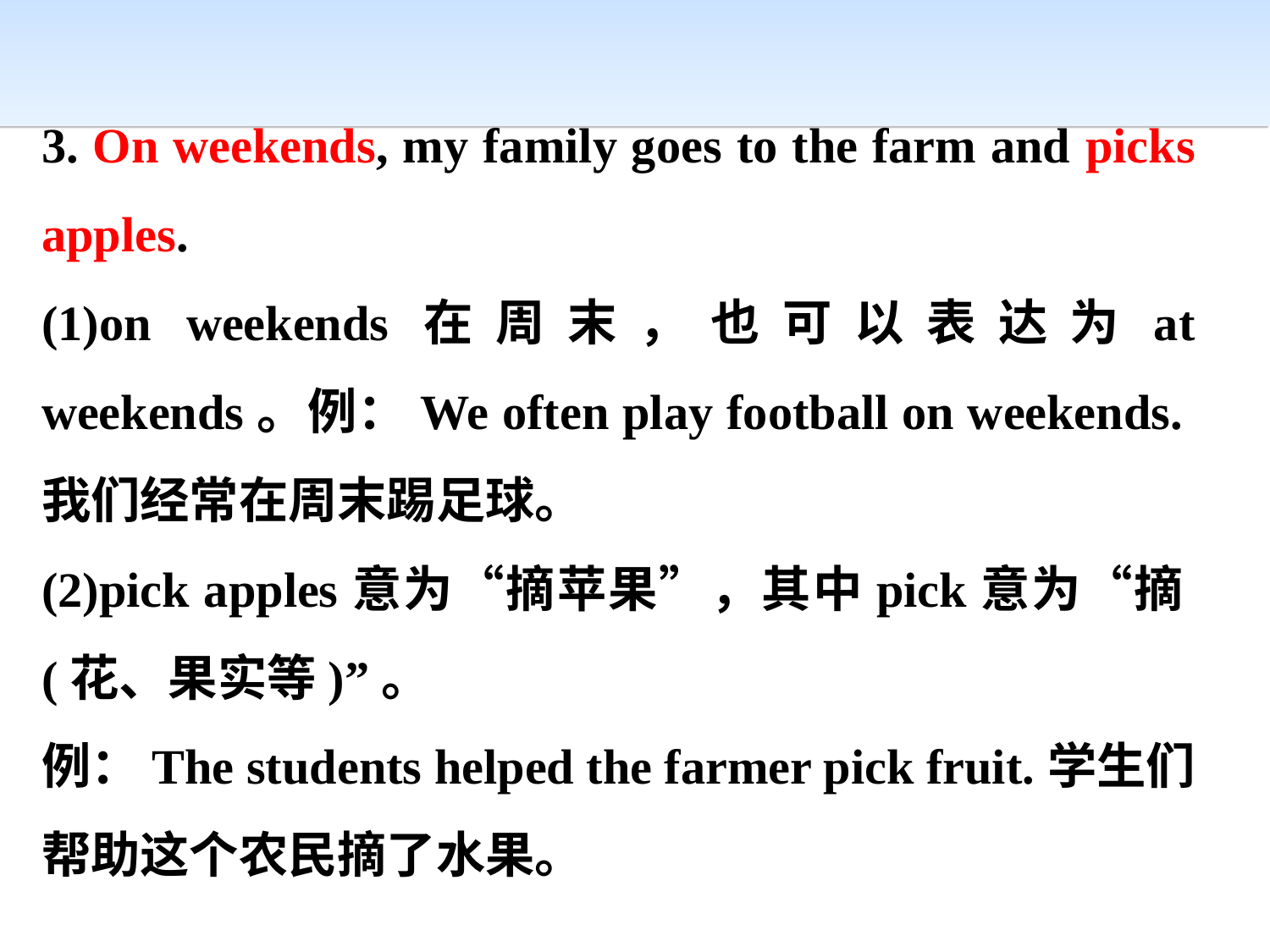

3. On weekends, my family goes to the farm and picks apples.
(1)on weekends在周末，也可以表达为at weekends。例：We often play football on weekends.我们经常在周末踢足球。
(2)pick apples意为“摘苹果”，其中pick意为“摘(花、果实等)”。
例：The students helped the farmer pick fruit.学生们帮助这个农民摘了水果。